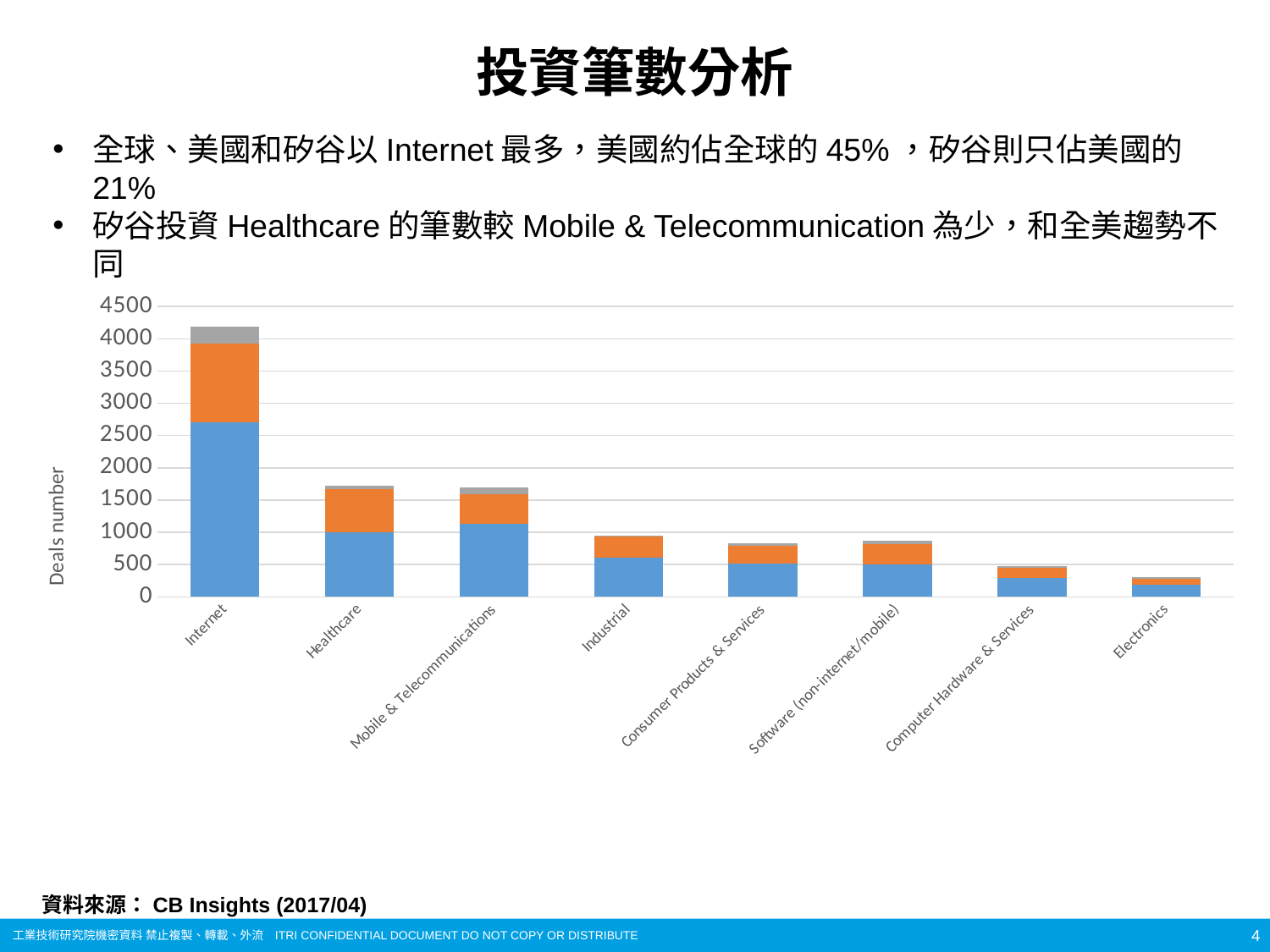

# 投資筆數分析
全球、美國和矽谷以Internet最多，美國約佔全球的45%，矽谷則只佔美國的21%
矽谷投資Healthcare的筆數較Mobile & Telecommunication為少，和全美趨勢不同

### Chart

| Category | World | US | Silicon Valley |
|---|---|---|---|
| Internet | 2703.0 | 1223.0 | 257.0 |
| Healthcare | 1003.0 | 664.0 | 55.0 |
| Mobile & Telecommunications | 1130.0 | 460.0 | 102.0 |
| Industrial | 611.0 | 322.0 | 14.0 |
| Consumer Products & Services | 521.0 | 270.0 | 35.0 |
| Software (non-internet/mobile) | 502.0 | 320.0 | 51.0 |
| Computer Hardware & Services | 292.0 | 155.0 | 25.0 |
| Electronics | 182.0 | 101.0 | 17.0 |
資料來源：CB Insights (2017/04)